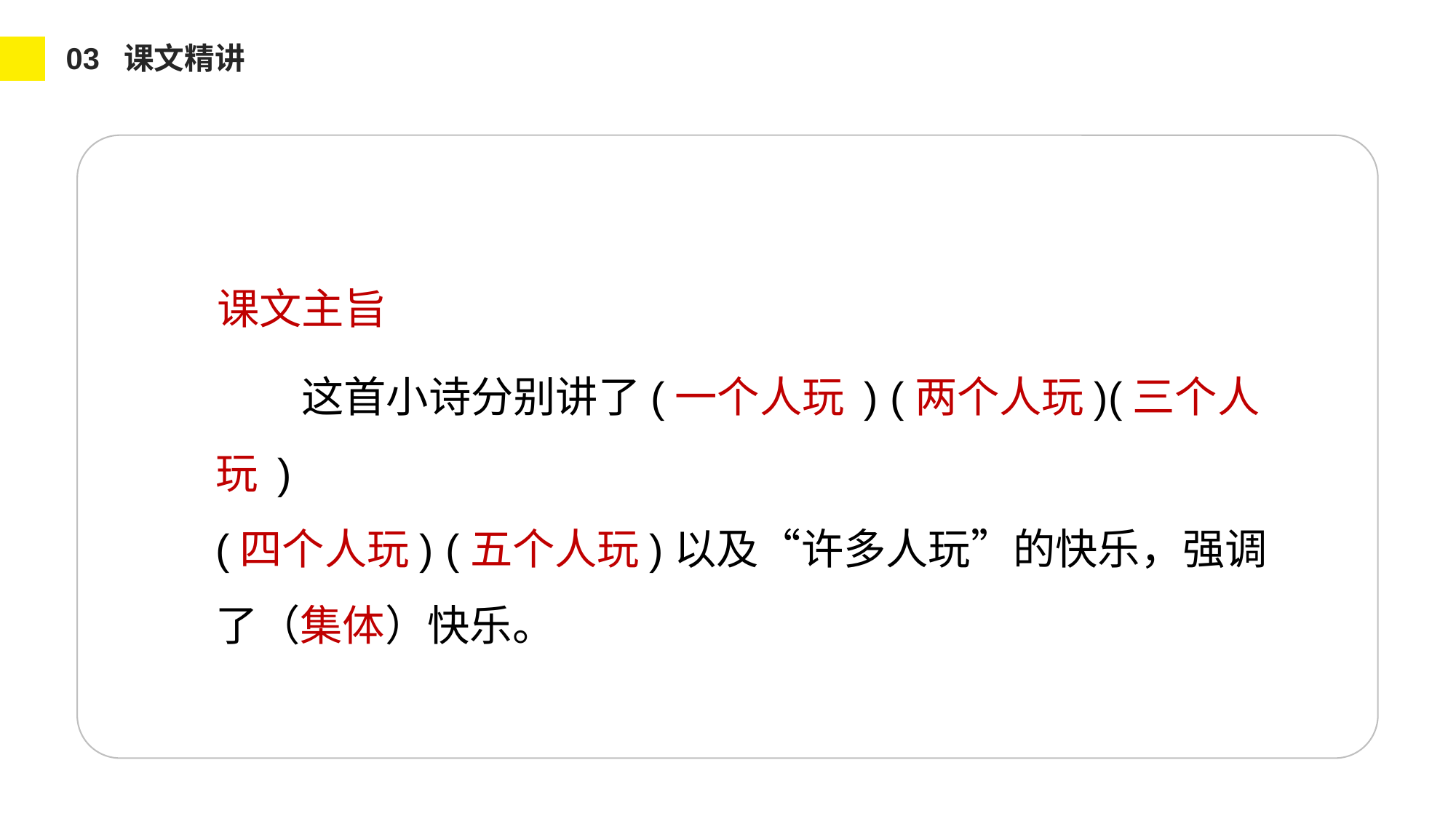

03  课文精讲

 课文主旨
        这首小诗分别讲了(一个人玩 ) (两个人玩)(三个人玩 )
(四个人玩) (五个人玩)以及“许多人玩”的快乐，强调了（集体）快乐。